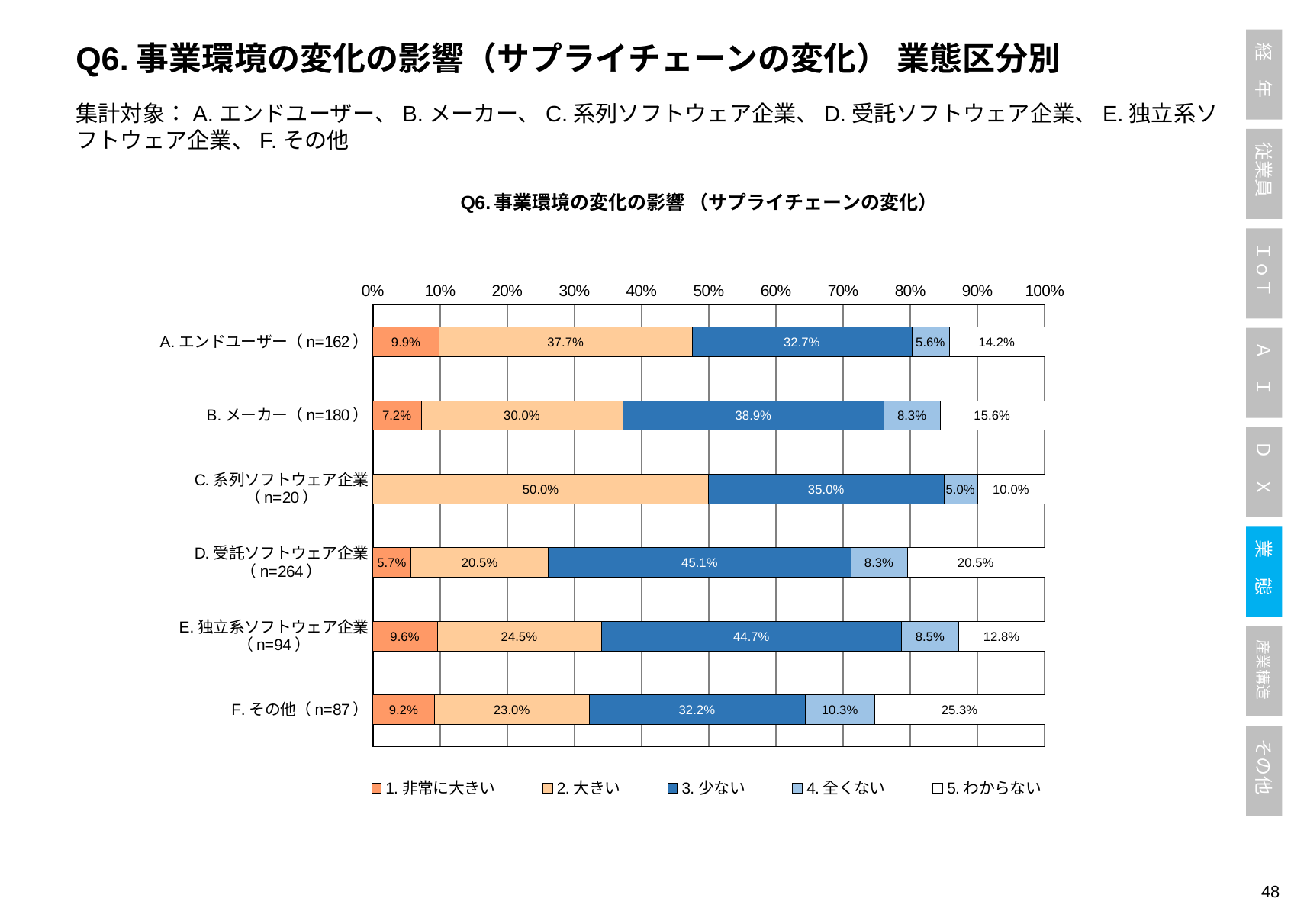

Q6.事業環境の変化の影響（サプライチェーンの変化） 業態区分別
集計対象：A.エンドユーザー、B.メーカー、C.系列ソフトウェア企業、D.受託ソフトウェア企業、E.独立系ソフトウェア企業、F.その他

### Chart: Q6.事業環境の変化の影響 （サプライチェーンの変化）

| Category | 1.非常に大きい | 2.大きい | 3.少ない | 4.全くない | 5.わからない |
|---|---|---|---|---|---|
| A.エンドユーザー（n=162） | 0.09876543209876543 | 0.3765432098765432 | 0.3271604938271605 | 0.05555555555555555 | 0.1419753086419753 |
| B.メーカー（n=180） | 0.07222222222222222 | 0.3 | 0.3888888888888889 | 0.08333333333333333 | 0.15555555555555556 |
| C.系列ソフトウェア企業（n=20） | 0.0 | 0.5 | 0.35 | 0.05 | 0.1 |
| D.受託ソフトウェア企業（n=264） | 0.056818181818181816 | 0.20454545454545456 | 0.45075757575757575 | 0.08333333333333333 | 0.20454545454545456 |
| E.独立系ソフトウェア企業（n=94） | 0.09574468085106383 | 0.24468085106382978 | 0.44680851063829785 | 0.0851063829787234 | 0.1276595744680851 |
| F.その他（n=87） | 0.09195402298850575 | 0.22988505747126436 | 0.3218390804597701 | 0.10344827586206896 | 0.25287356321839083 |
48